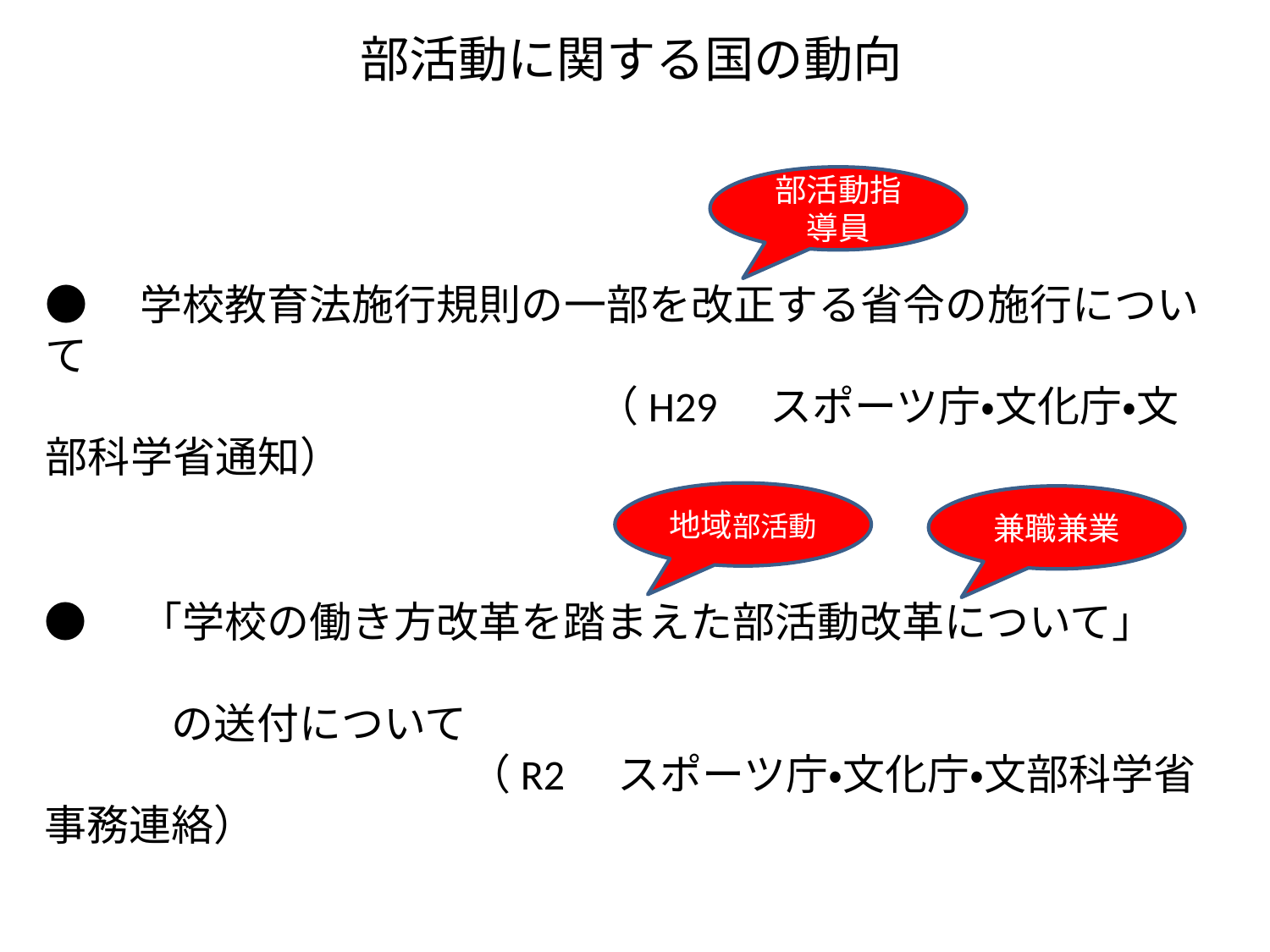

部活動に関する国の動向
部活動指導員
●　学校教育法施行規則の一部を改正する省令の施行について
　　　　　　　　　　　　　（H29　スポーツ庁・文化庁・文部科学省通知）
地域部活動
兼職兼業
●　「学校の働き方改革を踏まえた部活動改革について」
　　　　　　　　　　　　　　　　　　　　　　　　　　　　　　の送付について
　　　　　　　　　　（R2　スポーツ庁・文化庁・文部科学省事務連絡）